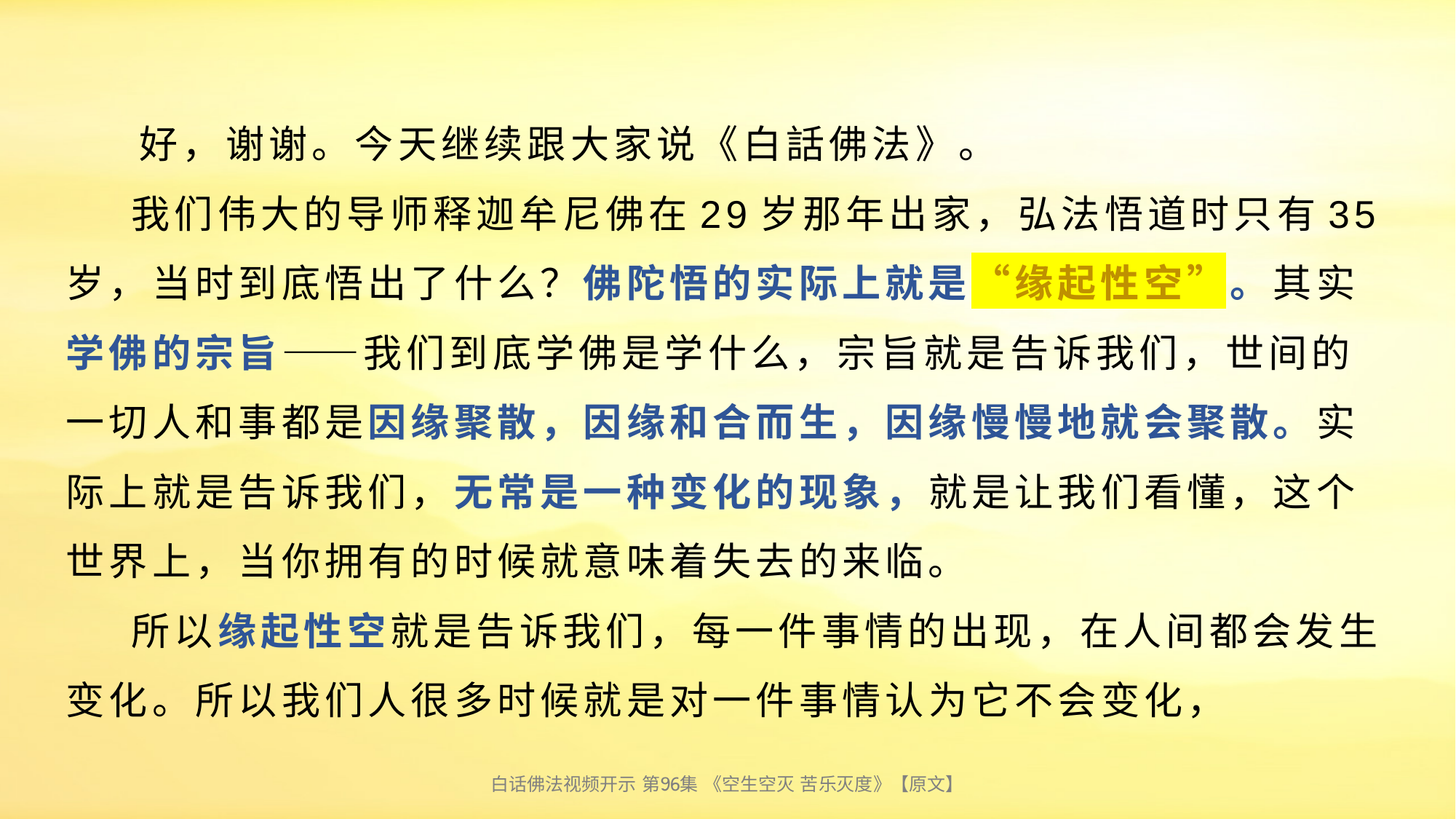

# 好，谢谢。今天继续跟大家说《白話佛法》。 我们伟大的导师释迦牟尼佛在29岁那年出家，弘法悟道时只有35岁，当时到底悟出了什么？佛陀悟的实际上就是“缘起性空”。其实学佛的宗旨——我们到底学佛是学什么，宗旨就是告诉我们，世间的一切人和事都是因缘聚散，因缘和合而生，因缘慢慢地就会聚散。实际上就是告诉我们，无常是一种变化的现象，就是让我们看懂，这个世界上，当你拥有的时候就意味着失去的来临。 所以缘起性空就是告诉我们，每一件事情的出现，在人间都会发生变化。所以我们人很多时候就是对一件事情认为它不会变化，
白话佛法视频开示 第96集 《空生空灭 苦乐灭度》【原文】